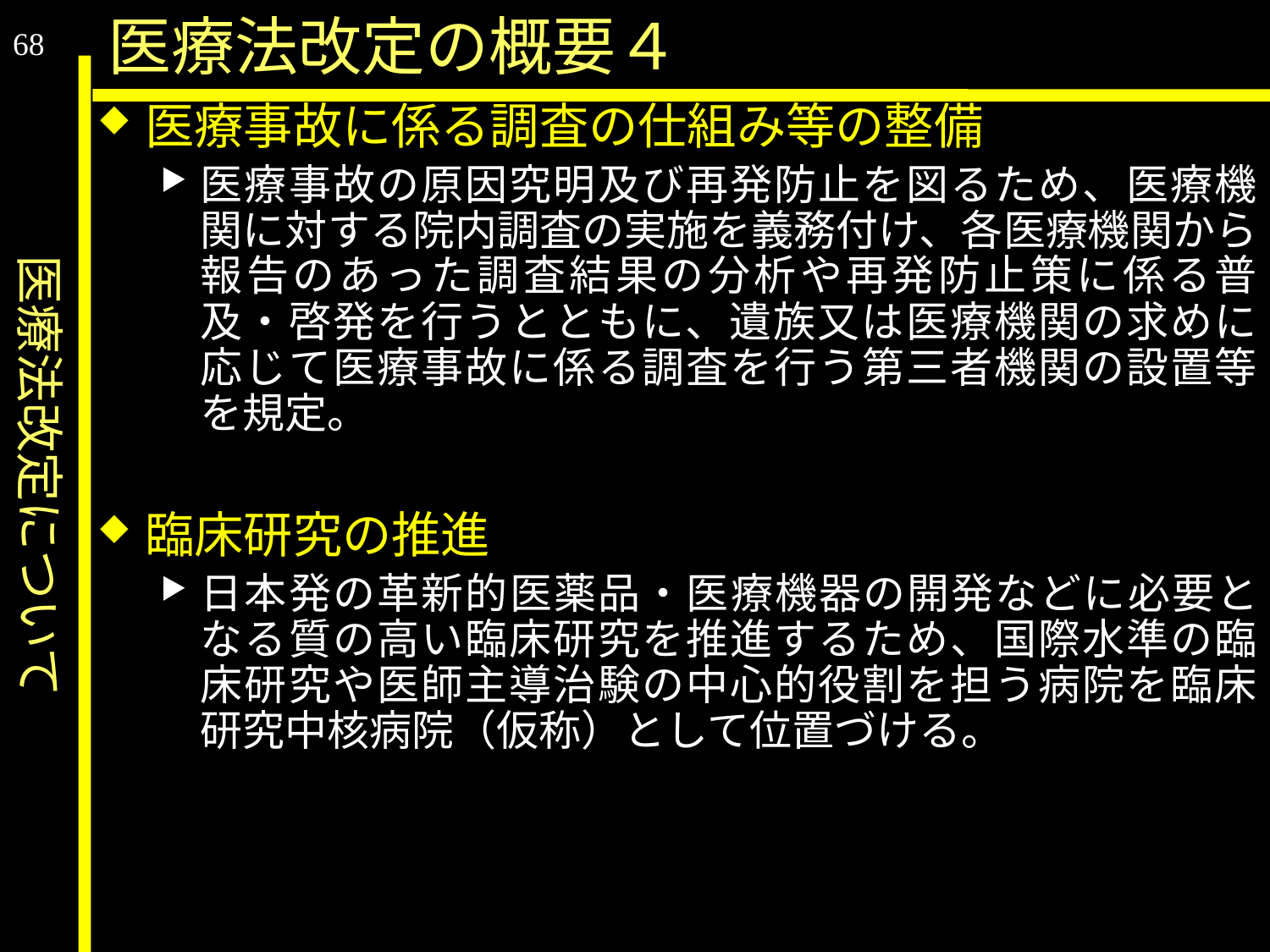

医療法改定について
医療法改定の概要４
68

医療事故に係る調査の仕組み等の整備
医療事故の原因究明及び再発防止を図るため、医療機関に対する院内調査の実施を義務付け、各医療機関から報告のあった調査結果の分析や再発防止策に係る普及・啓発を行うとともに、遺族又は医療機関の求めに応じて医療事故に係る調査を行う第三者機関の設置等を規定。

臨床研究の推進
日本発の革新的医薬品・医療機器の開発などに必要となる質の高い臨床研究を推進するため、国際水準の臨床研究や医師主導治験の中心的役割を担う病院を臨床研究中核病院（仮称）として位置づける。